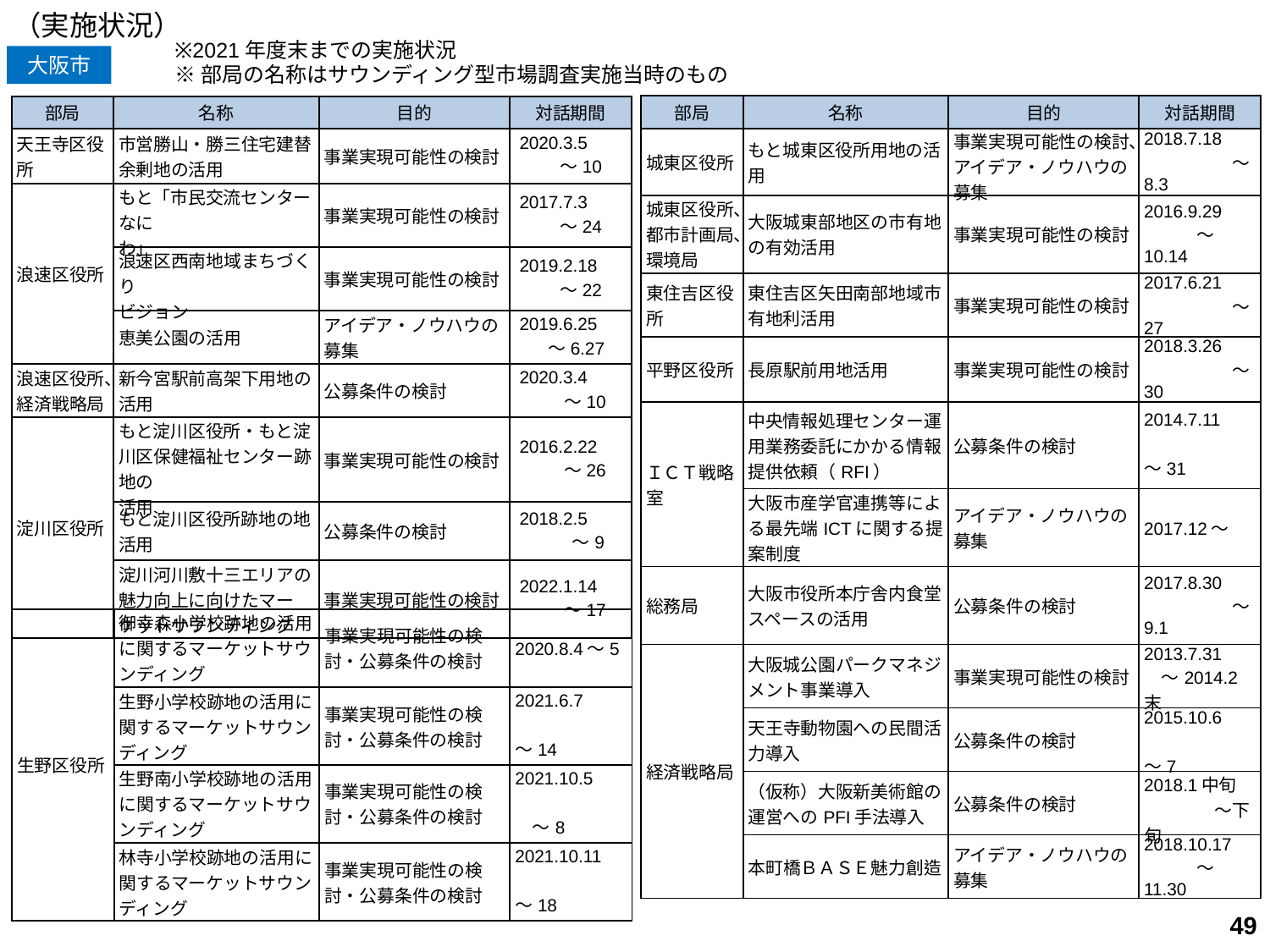

（実施状況）
※2021年度末までの実施状況
※部局の名称はサウンディング型市場調査実施当時のもの
大阪市
| 部局 | 名称 | 目的 | 対話期間 |
| --- | --- | --- | --- |
| 城東区役所 | もと城東区役所用地の活用 | 事業実現可能性の検討、アイデア・ノウハウの募集 | 2018.7.18 　　　　　～8.3 |
| 城東区役所、都市計画局、環境局 | 大阪城東部地区の市有地の有効活用 | 事業実現可能性の検討 | 2016.9.29 　　　～10.14 |
| 東住吉区役所 | 東住吉区矢田南部地域市有地利活用 | 事業実現可能性の検討 | 2017.6.21 　　　　　～27 |
| 平野区役所 | 長原駅前用地活用 | 事業実現可能性の検討 | 2018.3.26 　　　　　～30 |
| ＩＣＴ戦略室 | 中央情報処理センター運用業務委託にかかる情報提供依頼（RFI） | 公募条件の検討 | 2014.7.11 　　　　　　～31 |
|  | 大阪市産学官連携等による最先端ICTに関する提案制度 | アイデア・ノウハウの募集 | 2017.12～ |
| 総務局 | 大阪市役所本庁舎内食堂スペースの活用 | 公募条件の検討 | 2017.8.30 　　　　　～9.1 |
| 経済戦略局 | 大阪城公園パークマネジメント事業導入 | 事業実現可能性の検討 | 2013.7.31 　～2014.2末 |
|  | 天王寺動物園への民間活力導入 | 公募条件の検討 | 2015.10.6 　　　　　　～7 |
|  | （仮称）大阪新美術館の運営へのPFI手法導入 | 公募条件の検討 | 2018.1中旬 　　　　～下旬 |
|  | 本町橋ＢＡＳＥ魅力創造 | アイデア・ノウハウの募集 | 2018.10.17 　　　～11.30 |
| 部局 | 名称 | 目的 | 対話期間 |
| --- | --- | --- | --- |
| 天王寺区役所 | 市営勝山・勝三住宅建替 余剰地の活用 | 事業実現可能性の検討 | 2020.3.5 ～10 |
| 浪速区役所 | もと「市民交流センターなに わ」 | 事業実現可能性の検討 | 2017.7.3 ～24 |
|  | 浪速区西南地域まちづくり ビジョン | 事業実現可能性の検討 | 2019.2.18 ～22 |
|  | 恵美公園の活用 | アイデア・ノウハウの募集 | 2019.6.25 ～6.27 |
| 浪速区役所、 経済戦略局 | 新今宮駅前高架下用地の 活用 | 公募条件の検討 | 2020.3.4 ～10 |
| 淀川区役所 | もと淀川区役所・もと淀川区保健福祉センター跡地の 活用 | 事業実現可能性の検討 | 2016.2.22 ～26 |
|  | もと淀川区役所跡地の地 活用 | 公募条件の検討 | 2018.2.5 ～9 |
|  | 淀川河川敷十三エリアの魅力向上に向けたマーケットサウンディング | 事業実現可能性の検討 | 2022.1.14 ～17 |
| 生野区役所 | 御幸森小学校跡地の活用に関するマーケットサウンディング | 事業実現可能性の検討・公募条件の検討 | 2020.8.4～5 |
| --- | --- | --- | --- |
|  | 生野小学校跡地の活用に関するマーケットサウンディング | 事業実現可能性の検討・公募条件の検討 | 2021.6.7 　　　　　　～14 |
|  | 生野南小学校跡地の活用に関するマーケットサウンディング | 事業実現可能性の検討・公募条件の検討 | 2021.10.5 　　　　　　　～8 |
|  | 林寺小学校跡地の活用に関するマーケットサウンディング | 事業実現可能性の検討・公募条件の検討 | 2021.10.11 　　　　　　～18 |
49